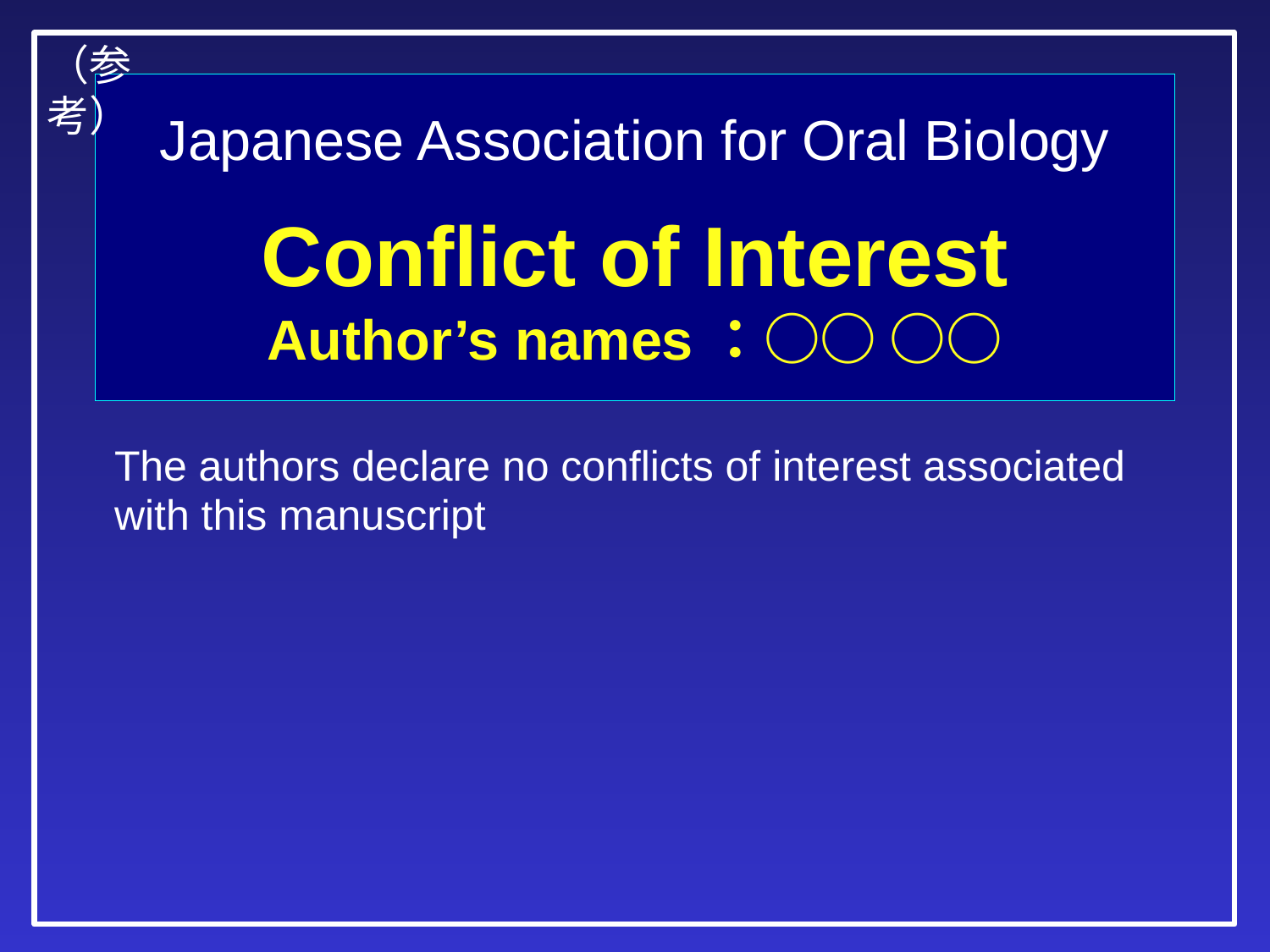

（参　考）
# Japanese Association for Oral Biology 　 Conflict of Interest Author’s names：○○ ○○
    The authors declare no conflicts of interest associated
    with this manuscript